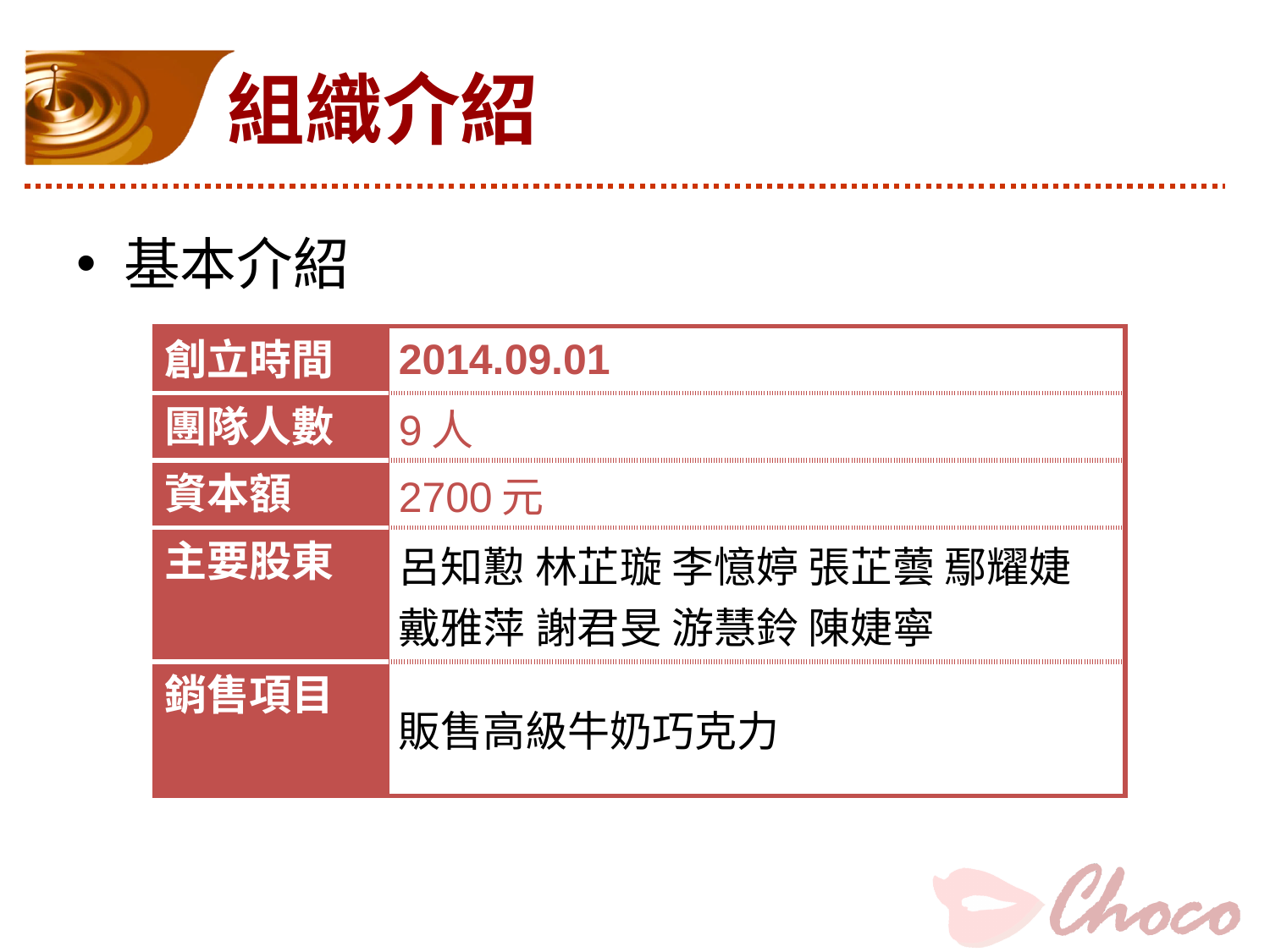

# 組織介紹
基本介紹
| 創立時間 | 2014.09.01 |
| --- | --- |
| 團隊人數 | 9人 |
| 資本額 | 2700元 |
| 主要股東 | 呂知懃 林芷璇 李憶婷 張芷蕓 鄢耀婕 戴雅萍 謝君旻 游慧鈴 陳婕寧 |
| 銷售項目 | 販售高級牛奶巧克力 |